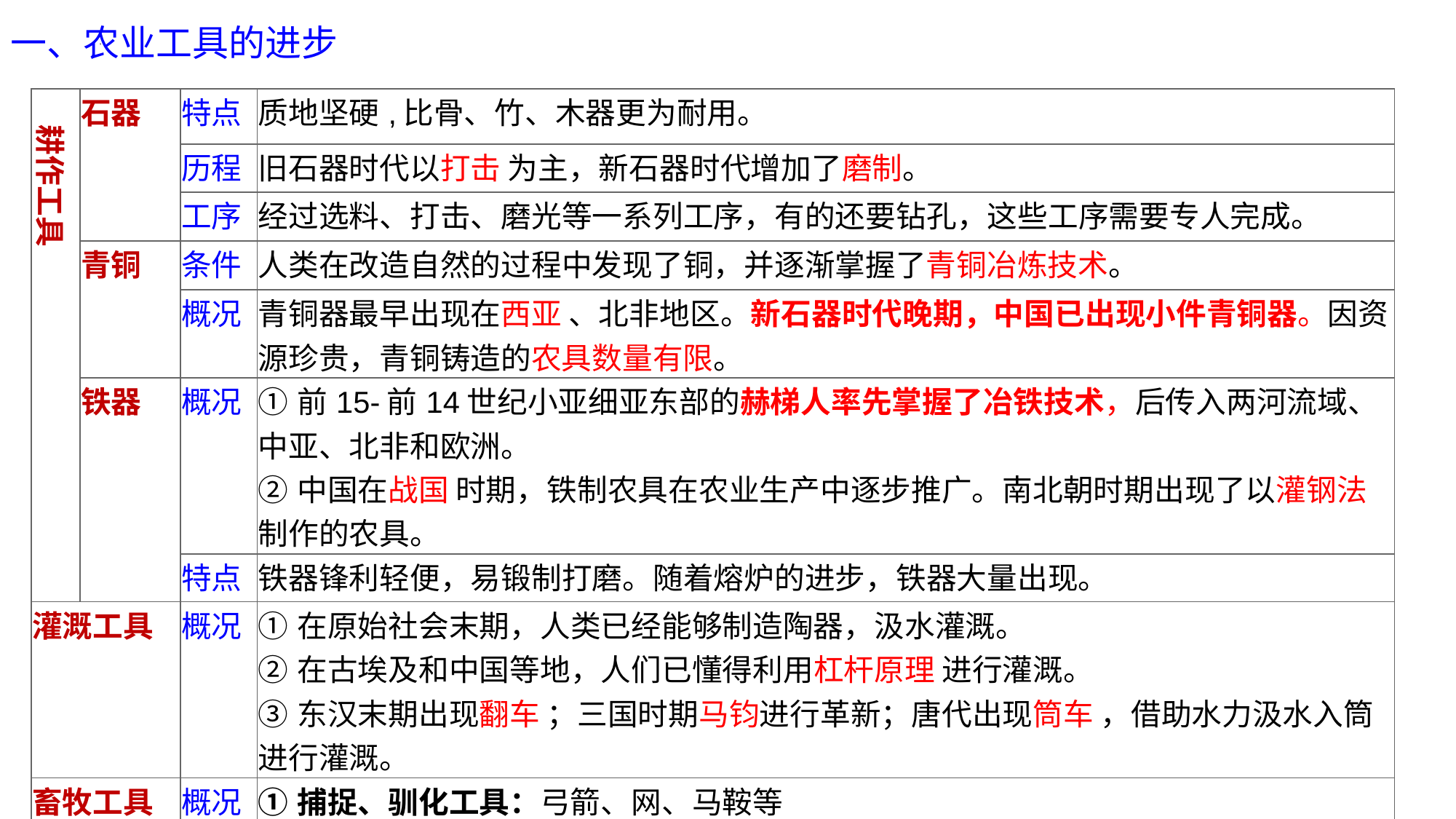

一、农业工具的进步
|  | 石器 | 特点 | 质地坚硬,比骨、竹、木器更为耐用。 |
| --- | --- | --- | --- |
|  |  | 历程 | 旧石器时代以打击 为主，新石器时代增加了磨制。 |
|  |  | 工序 | 经过选料、打击、磨光等一系列工序，有的还要钻孔，这些工序需要专人完成。 |
|  | 青铜 | 条件 | 人类在改造自然的过程中发现了铜，并逐渐掌握了青铜冶炼技术。 |
|  |  | 概况 | 青铜器最早出现在西亚 、北非地区。新石器时代晚期，中国已出现小件青铜器。因资源珍贵，青铜铸造的农具数量有限。 |
|  | 铁器 | 概况 | ①前15-前14世纪小亚细亚东部的赫梯人率先掌握了冶铁技术，后传入两河流域、中亚、北非和欧洲。 ②中国在战国 时期，铁制农具在农业生产中逐步推广。南北朝时期出现了以灌钢法 制作的农具。 |
|  |  | 特点 | 铁器锋利轻便，易锻制打磨。随着熔炉的进步，铁器大量出现。 |
| 灌溉工具 |  | 概况 | ①在原始社会末期，人类已经能够制造陶器，汲水灌溉。 ②在古埃及和中国等地，人们已懂得利用杠杆原理 进行灌溉。 ③东汉末期出现翻车 ；三国时期马钧进行革新；唐代出现筒车 ，借助水力汲水入筒进行灌溉。 |
| 畜牧工具 |  | 概况 | ①捕捉、驯化工具：弓箭、网、马鞍等 ②驯养条件：古人用圈厩 来饲养禽畜，用马槽来喂马。 |
耕作工具